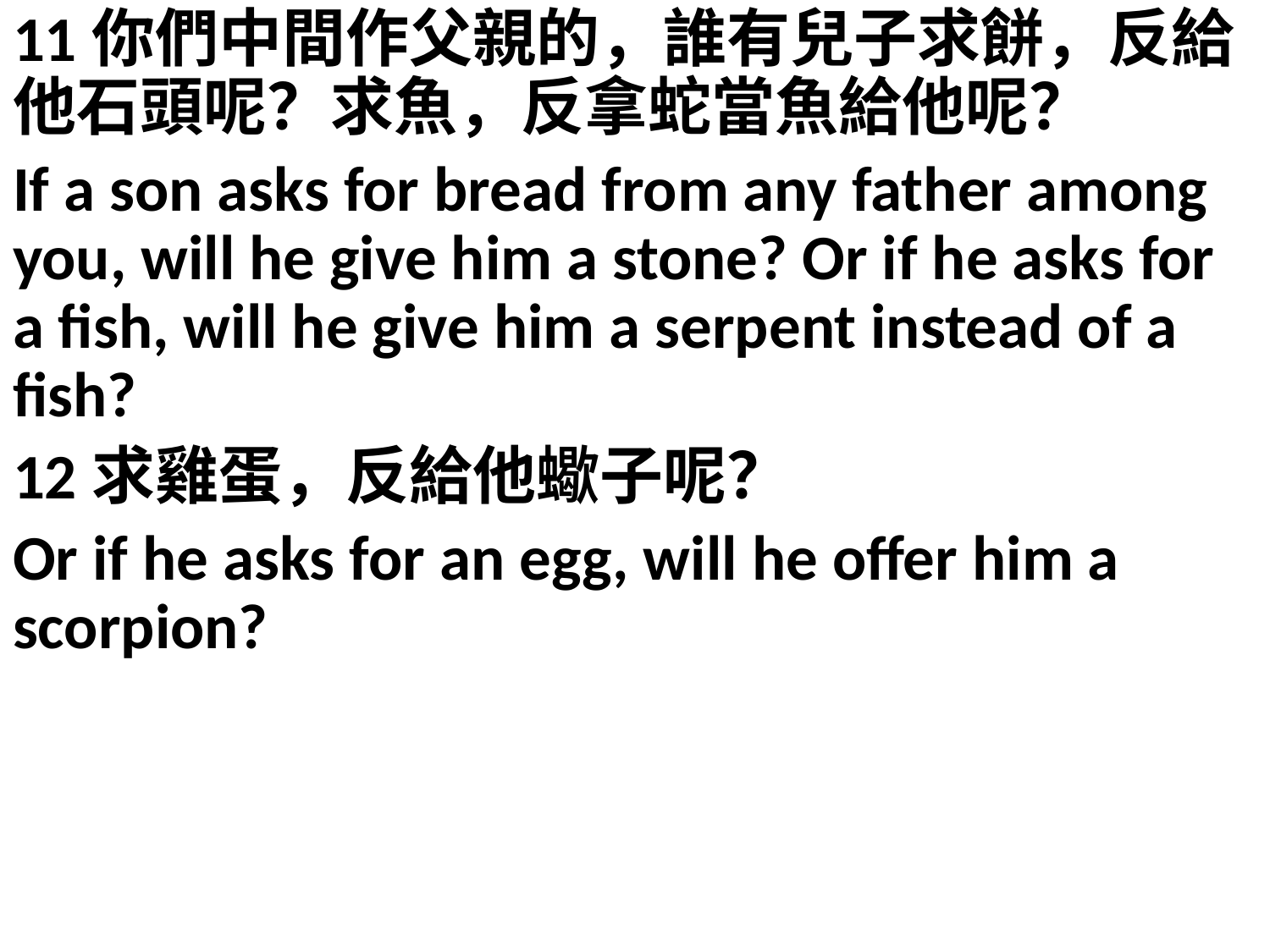

11你們中間作父親的，誰有兒子求餅，反給他石頭呢？求魚，反拿蛇當魚給他呢？
If a son asks for bread from any father among you, will he give him a stone? Or if he asks for a fish, will he give him a serpent instead of a fish?
12求雞蛋，反給他蠍子呢？
Or if he asks for an egg, will he offer him a scorpion?